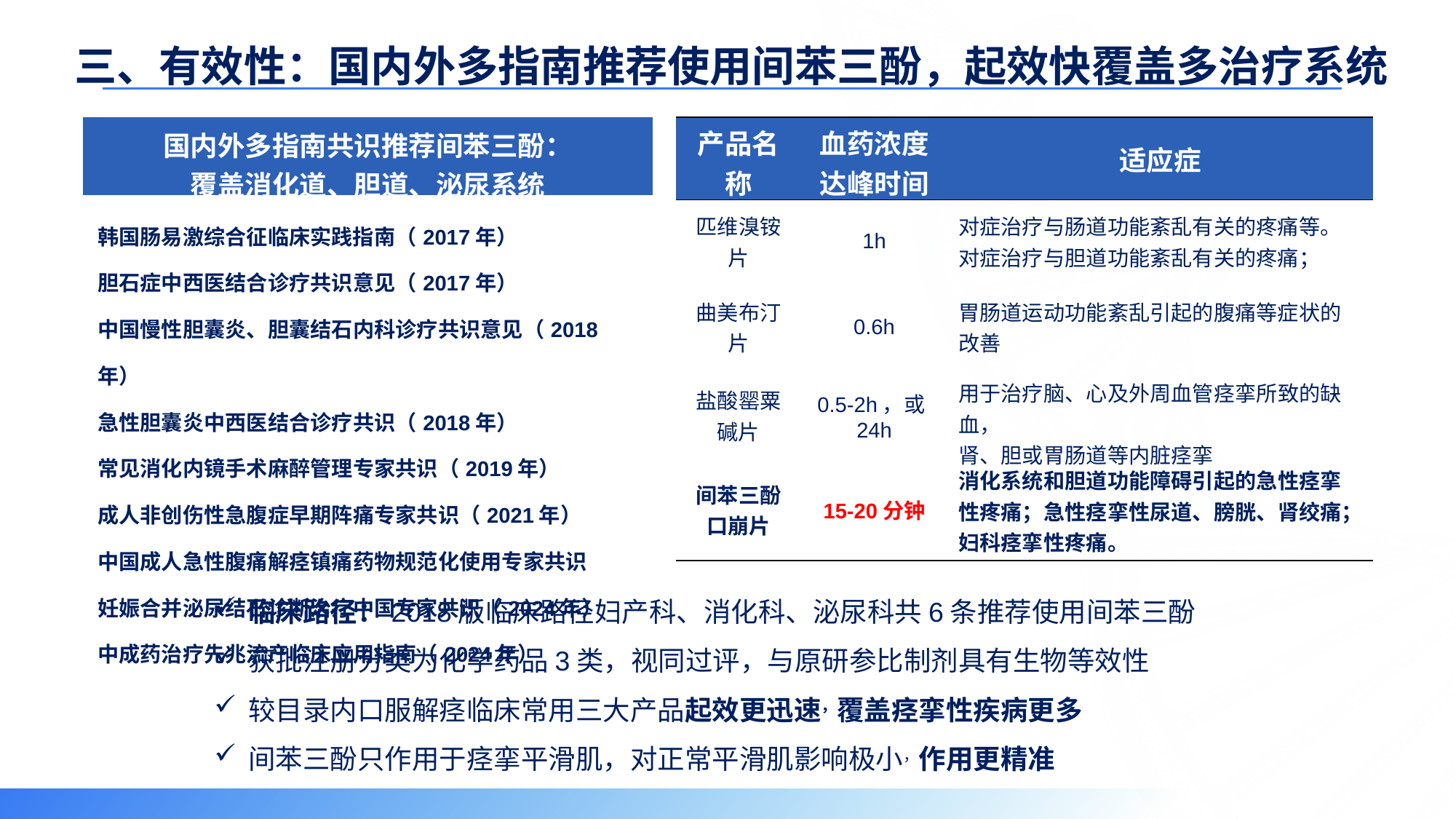

三、有效性：国内外多指南推荐使用间苯三酚，起效快覆盖多治疗系统
| 国内外多指南共识推荐间苯三酚： 覆盖消化道、胆道、泌尿系统 |
| --- |
| 韩国肠易激综合征临床实践指南（2017年） 胆石症中西医结合诊疗共识意见（2017年） 中国慢性胆囊炎、胆囊结石内科诊疗共识意见（2018年） 急性胆囊炎中西医结合诊疗共识（2018年） 常见消化内镜手术麻醉管理专家共识（2019年） 成人非创伤性急腹症早期阵痛专家共识（2021年） 中国成人急性腹痛解痉镇痛药物规范化使用专家共识 妊娠合并泌尿结石诊断治疗中国专家共识（2024年） 中成药治疗先兆流产临床应用指南（2024年） |
| 产品名称 | 血药浓度 达峰时间 | 适应症 |
| --- | --- | --- |
| 匹维溴铵片 | 1h | 对症治疗与肠道功能紊乱有关的疼痛等。 对症治疗与胆道功能紊乱有关的疼痛； |
| 曲美布汀片 | 0.6h | 胃肠道运动功能紊乱引起的腹痛等症状的改善 |
| 盐酸罂粟碱片 | 0.5-2h，或24h | 用于治疗脑、心及外周血管痉挛所致的缺血， 肾、胆或胃肠道等内脏痉挛 |
| 间苯三酚口崩片 | 15-20分钟 | 消化系统和胆道功能障碍引起的急性痉挛性疼痛；急性痉挛性尿道、膀胱、肾绞痛；妇科痉挛性疼痛。 |
临床路径：2018版临床路径妇产科、消化科、泌尿科共6条推荐使用间苯三酚
获批注册分类为化学药品3类，视同过评，与原研参比制剂具有生物等效性
较目录内口服解痉临床常用三大产品起效更迅速，覆盖痉挛性疾病更多
间苯三酚只作用于痉挛平滑肌，对正常平滑肌影响极小，作用更精准